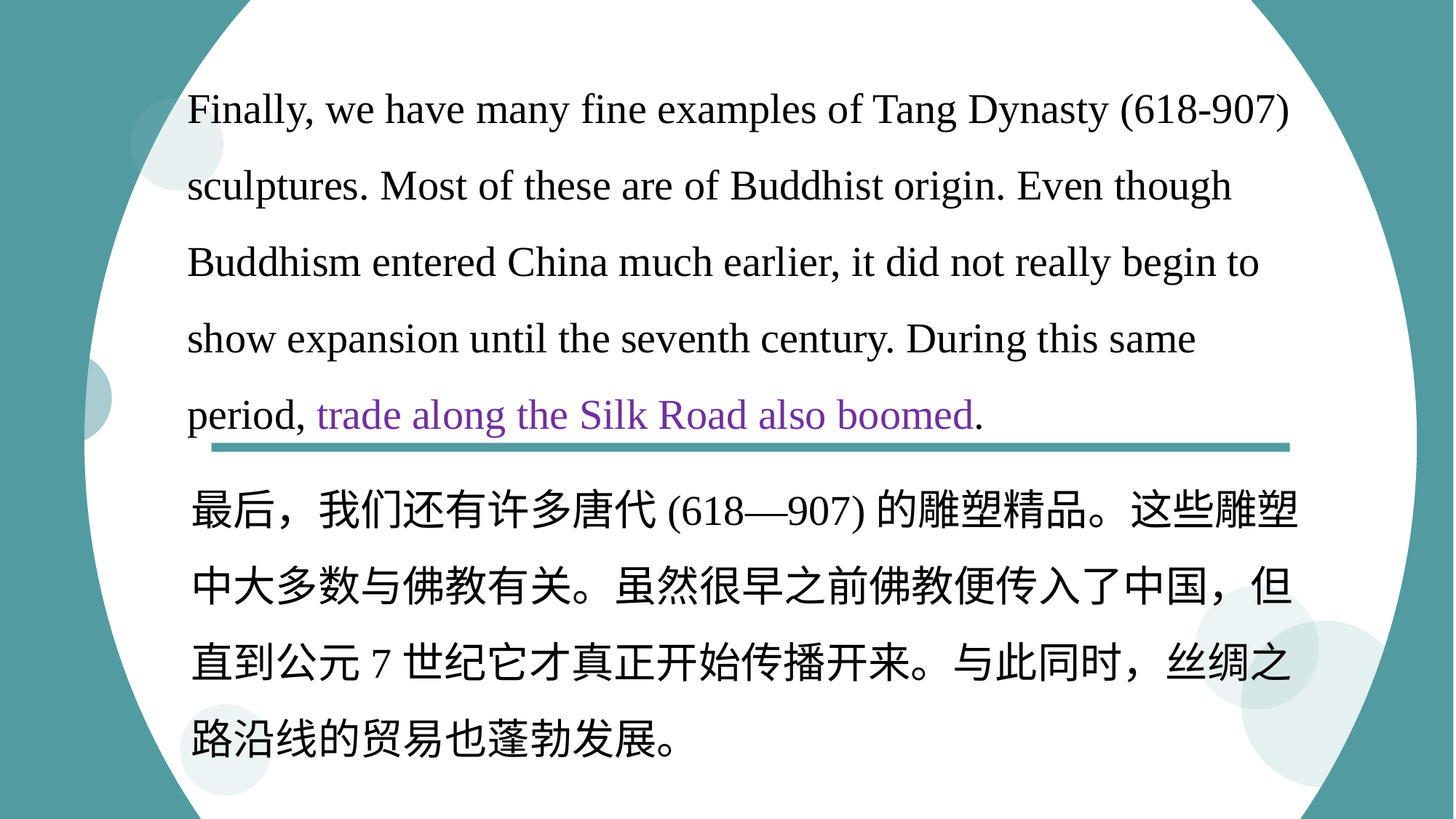

Finally, we have many fine examples of Tang Dynasty (618-907) sculptures. Most of these are of Buddhist origin. Even though Buddhism entered China much earlier, it did not really begin to show expansion until the seventh century. During this same period, trade along the Silk Road also boomed.

最后，我们还有许多唐代(618—907)的雕塑精品。这些雕塑中大多数与佛教有关。虽然很早之前佛教便传入了中国，但直到公元7世纪它才真正开始传播开来。与此同时，丝绸之路沿线的贸易也蓬勃发展。